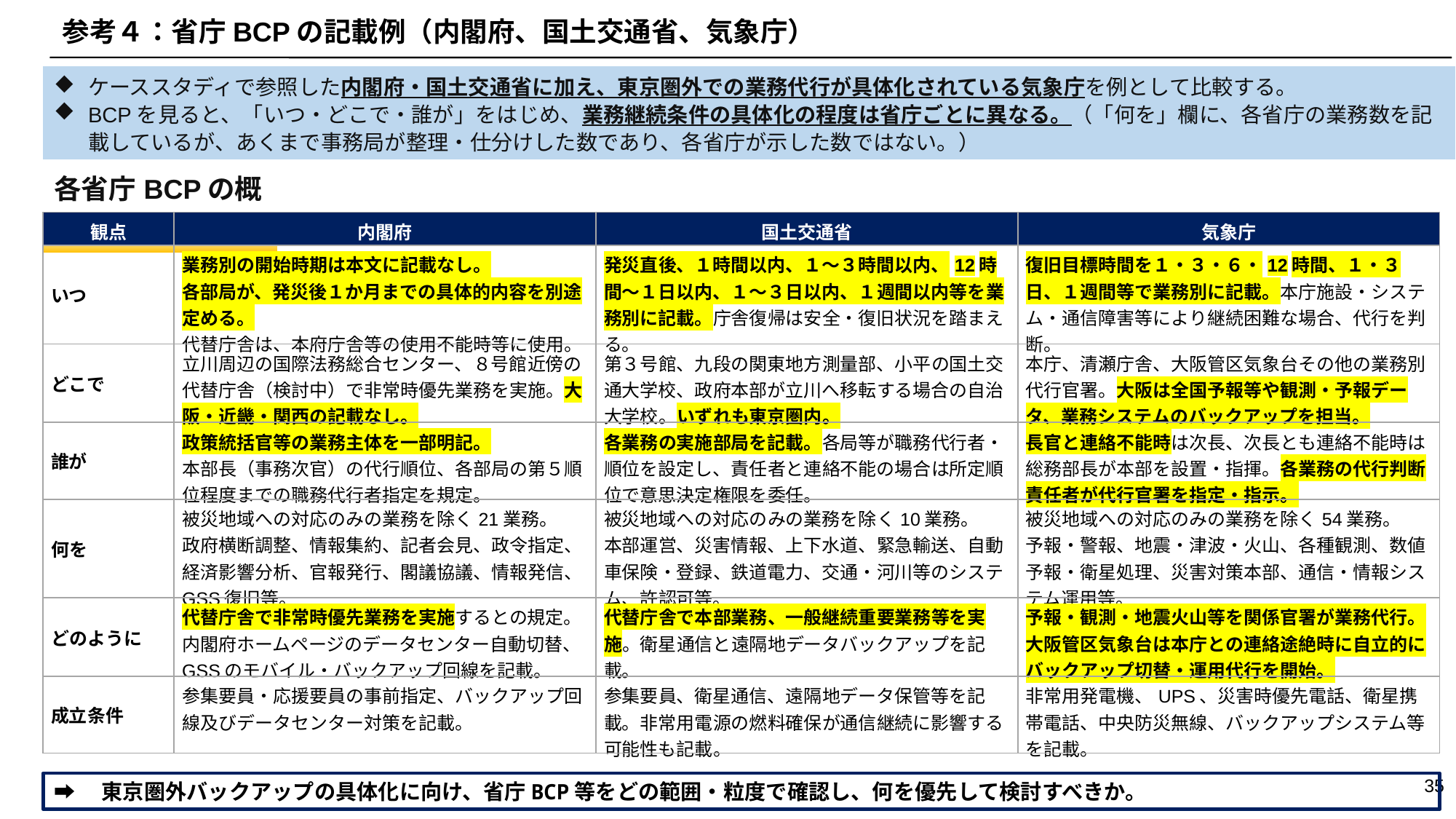

参考４：省庁BCPの記載例（内閣府、国土交通省、気象庁）

ケーススタディで参照した内閣府・国土交通省に加え、東京圏外での業務代行が具体化されている気象庁を例として比較する。
BCPを見ると、「いつ・どこで・誰が」をはじめ、業務継続条件の具体化の程度は省庁ごとに異なる。（「何を」欄に、各省庁の業務数を記載しているが、あくまで事務局が整理・仕分けした数であり、各省庁が示した数ではない。）
| 各省庁BCPの概要 |
| --- |
| 観点 | 内閣府 | 国土交通省 | 気象庁 |
| --- | --- | --- | --- |
| いつ | 業務別の開始時期は本文に記載なし。 各部局が、発災後１か月までの具体的内容を別途定める。 代替庁舎は、本府庁舎等の使用不能時等に使用。 | 発災直後、１時間以内、１～３時間以内、12時間～１日以内、１～３日以内、１週間以内等を業務別に記載。庁舎復帰は安全・復旧状況を踏まえる。 | 復旧目標時間を１・３・６・12時間、１・３日、１週間等で業務別に記載。本庁施設・システム・通信障害等により継続困難な場合、代行を判断。 |
| どこで | 立川周辺の国際法務総合センター、８号館近傍の代替庁舎（検討中）で非常時優先業務を実施。大阪・近畿・関西の記載なし。 | 第３号館、九段の関東地方測量部、小平の国土交通大学校、政府本部が立川へ移転する場合の自治大学校。いずれも東京圏内。 | 本庁、清瀬庁舎、大阪管区気象台その他の業務別代行官署。大阪は全国予報等や観測・予報データ、業務システムのバックアップを担当。 |
| 誰が | 政策統括官等の業務主体を一部明記。 本部長（事務次官）の代行順位、各部局の第５順位程度までの職務代行者指定を規定。 | 各業務の実施部局を記載。各局等が職務代行者・順位を設定し、責任者と連絡不能の場合は所定順位で意思決定権限を委任。 | 長官と連絡不能時は次長、次長とも連絡不能時は総務部長が本部を設置・指揮。各業務の代行判断責任者が代行官署を指定・指示。 |
| 何を | 被災地域への対応のみの業務を除く21業務。 政府横断調整、情報集約、記者会見、政令指定、経済影響分析、官報発行、閣議協議、情報発信、GSS復旧等。 | 被災地域への対応のみの業務を除く10業務。 本部運営、災害情報、上下水道、緊急輸送、自動車保険・登録、鉄道電力、交通・河川等のシステム、許認可等。 | 被災地域への対応のみの業務を除く54業務。 予報・警報、地震・津波・火山、各種観測、数値予報・衛星処理、災害対策本部、通信・情報システム運用等。 |
| どのように | 代替庁舎で非常時優先業務を実施するとの規定。内閣府ホームページのデータセンター自動切替、GSSのモバイル・バックアップ回線を記載。 | 代替庁舎で本部業務、一般継続重要業務等を実施。衛星通信と遠隔地データバックアップを記載。 | 予報・観測・地震火山等を関係官署が業務代行。大阪管区気象台は本庁との連絡途絶時に自立的にバックアップ切替・運用代行を開始。 |
| 成立条件 | 参集要員・応援要員の事前指定、バックアップ回線及びデータセンター対策を記載。 | 参集要員、衛星通信、遠隔地データ保管等を記載。非常用電源の燃料確保が通信継続に影響する可能性も記載。 | 非常用発電機、UPS、災害時優先電話、衛星携帯電話、中央防災無線、バックアップシステム等を記載。 |
35
➡　東京圏外バックアップの具体化に向け、省庁BCP等をどの範囲・粒度で確認し、何を優先して検討すべきか。